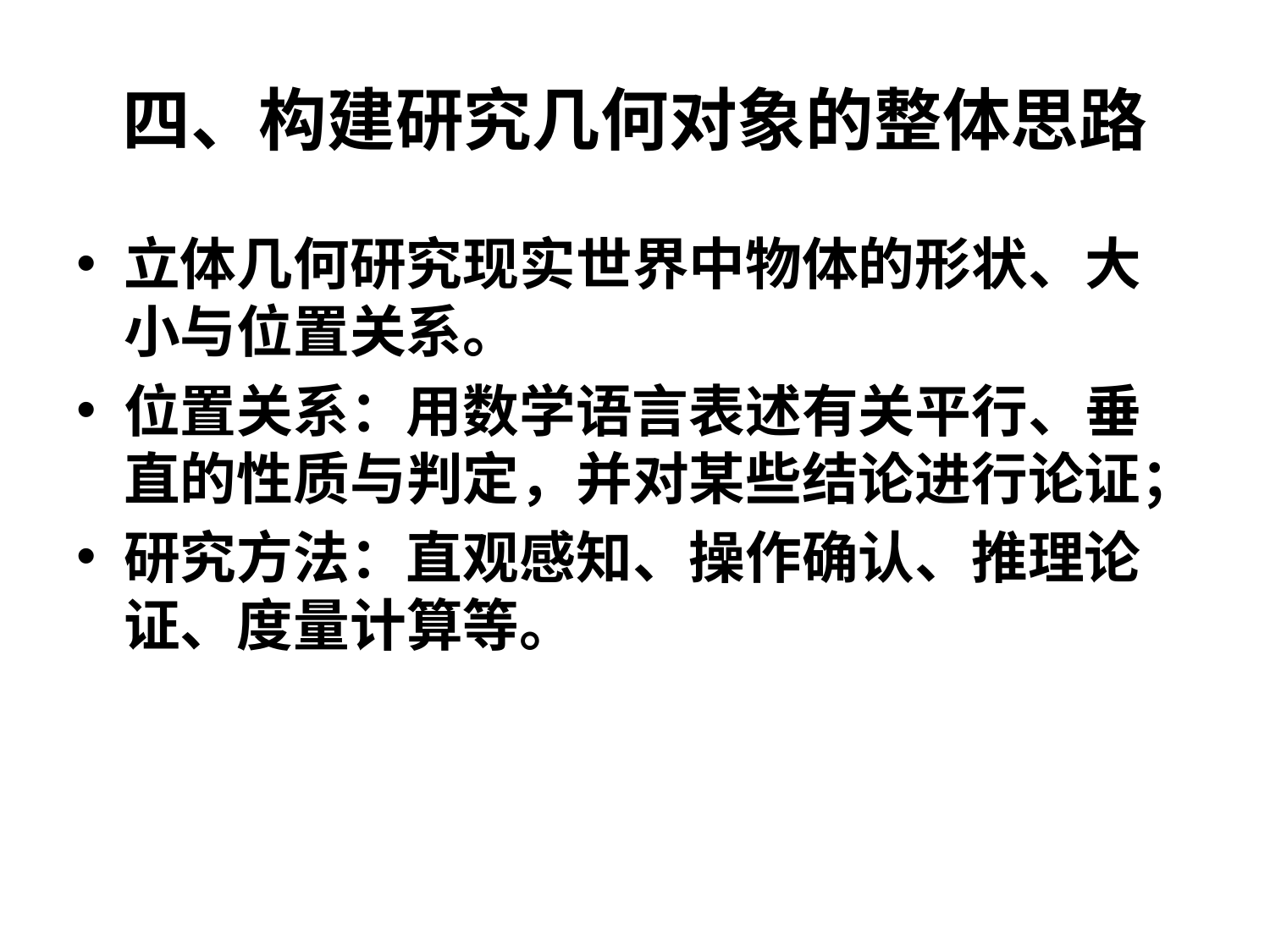

# 四、构建研究几何对象的整体思路
立体几何研究现实世界中物体的形状、大小与位置关系。
位置关系：用数学语言表述有关平行、垂直的性质与判定，并对某些结论进行论证；
研究方法：直观感知、操作确认、推理论证、度量计算等。